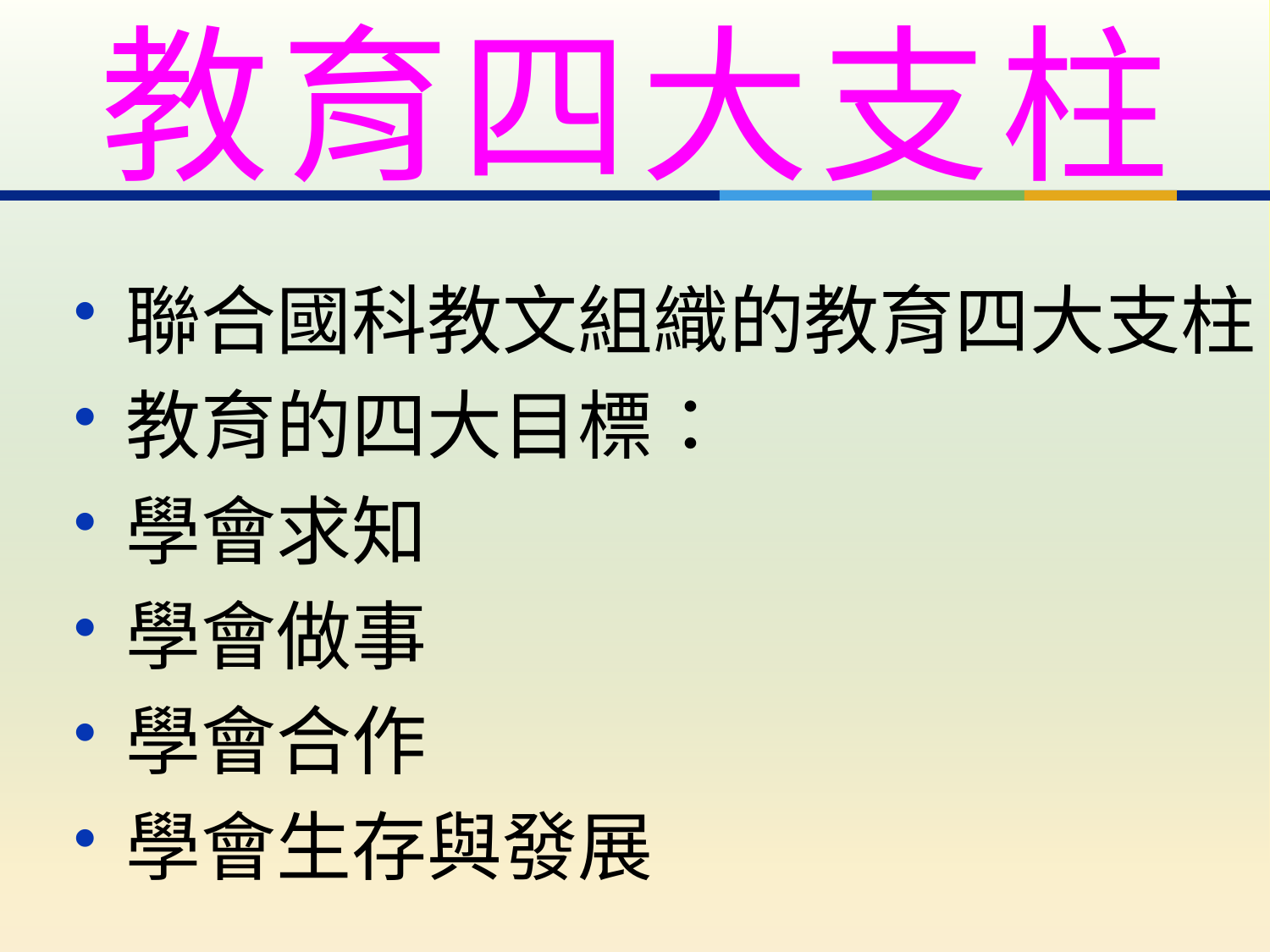

# 教育四大支柱
聯合國科教文組織的教育四大支柱，
教育的四大目標：
學會求知
學會做事
學會合作
學會生存與發展